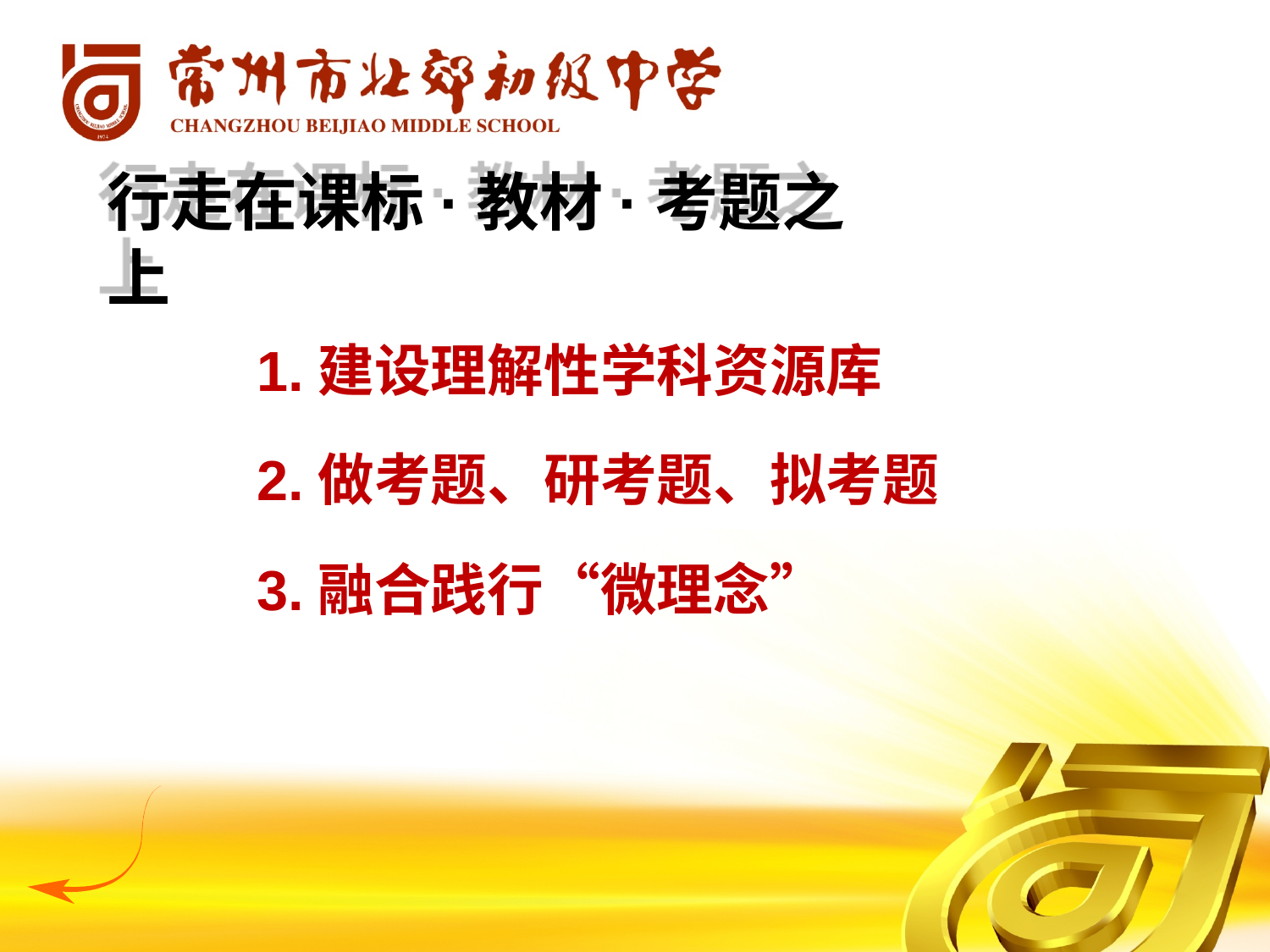

# 行走在课标·教材·考题之上
1.建设理解性学科资源库
2.做考题、研考题、拟考题
3.融合践行“微理念”